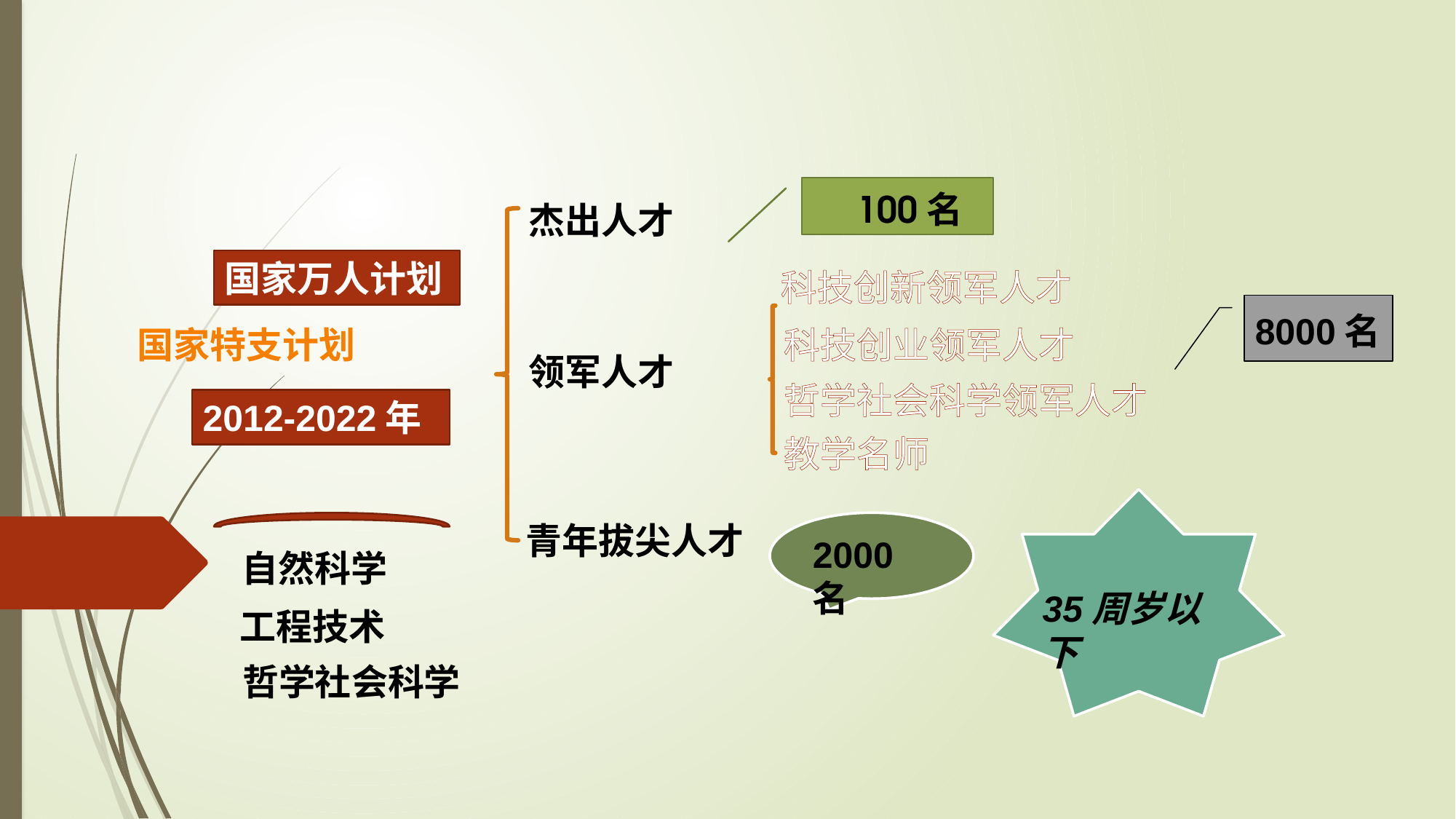

100名
杰出人才

国家万人计划
科技创新领军人才

8000名

科技创业领军人才
国家特支计划
领军人才
哲学社会科学领军人才
2012-2022年
教学名师

青年拔尖人才

2000名
自然科学
35周岁以下
工程技术
哲学社会科学